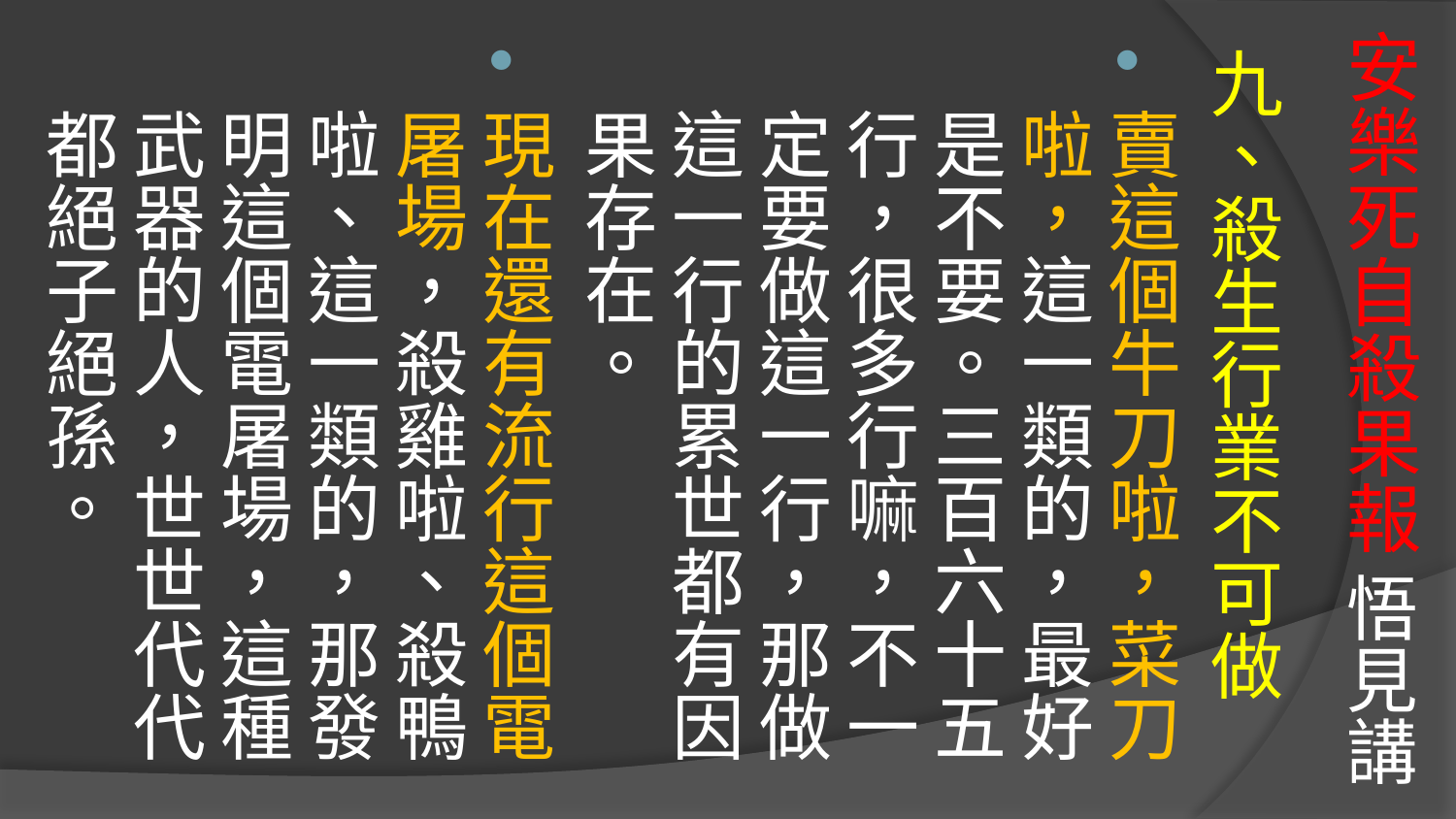

# 安樂死自殺果報 悟見講
九、殺生行業不可做
賣這個牛刀啦，菜刀啦，這一類的，最好是不要。三百六十五行，很多行嘛，不一定要做這一行，那做這一行的累世都有因果存在。
現在還有流行這個電屠場，殺雞啦、殺鴨啦、這一類的，那發明這個電屠場，這種武器的人，世世代代都絕子絕孫。